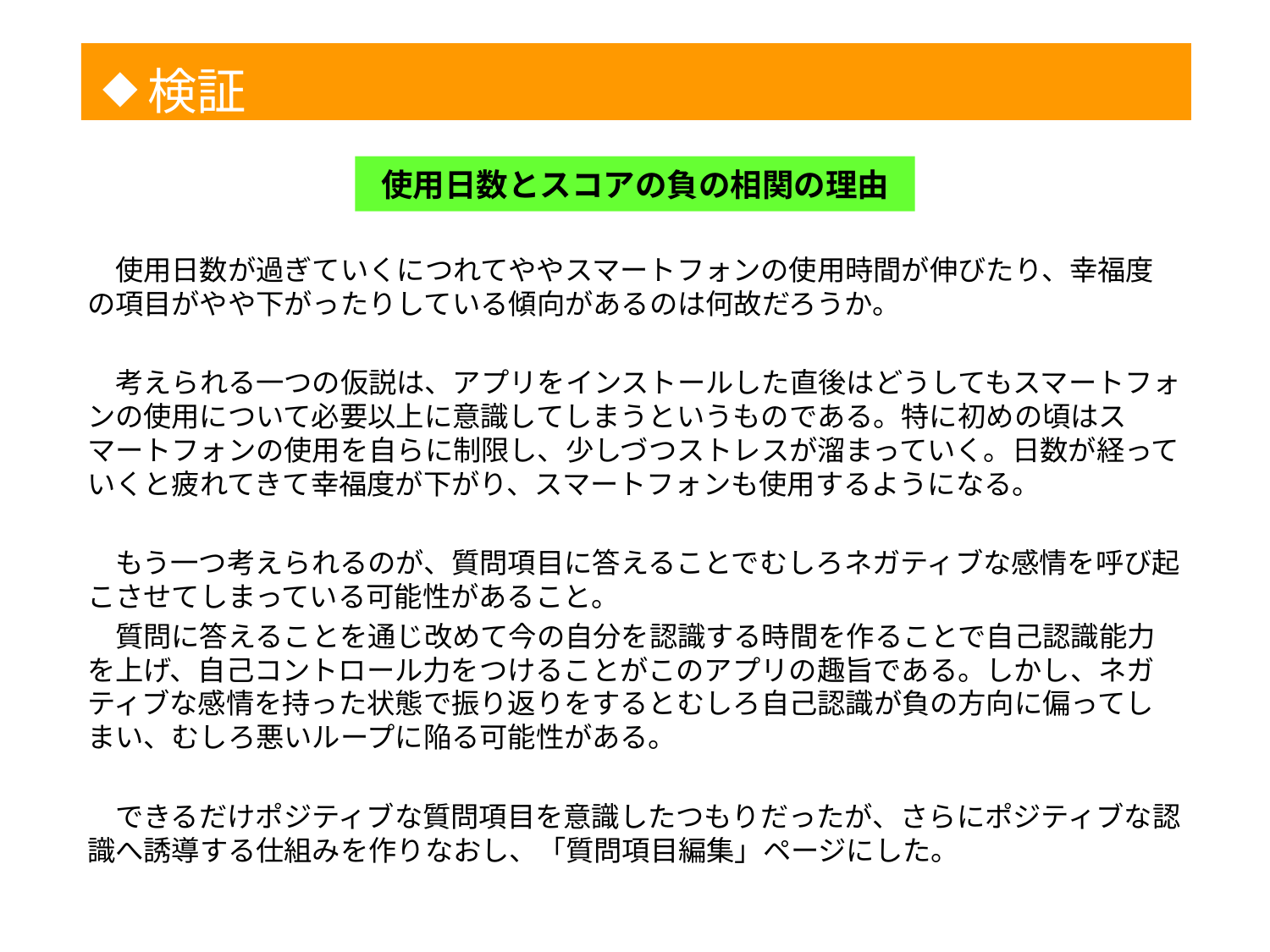

◆
検証
1
使用日数とスコアの負の相関の理由
　使用日数が過ぎていくにつれてややスマートフォンの使用時間が伸びたり、幸福度の項目がやや下がったりしている傾向があるのは何故だろうか。

　考えられる一つの仮説は、アプリをインストールした直後はどうしてもスマートフォンの使用について必要以上に意識してしまうというものである。特に初めの頃はスマートフォンの使用を自らに制限し、少しづつストレスが溜まっていく。日数が経っていくと疲れてきて幸福度が下がり、スマートフォンも使用するようになる。

　もう一つ考えられるのが、質問項目に答えることでむしろネガティブな感情を呼び起こさせてしまっている可能性があること。
　質問に答えることを通じ改めて今の自分を認識する時間を作ることで自己認識能力を上げ、自己コントロール力をつけることがこのアプリの趣旨である。しかし、ネガティブな感情を持った状態で振り返りをするとむしろ自己認識が負の方向に偏ってしまい、むしろ悪いループに陥る可能性がある。

　できるだけポジティブな質問項目を意識したつもりだったが、さらにポジティブな認識へ誘導する仕組みを作りなおし、「質問項目編集」ページにした。